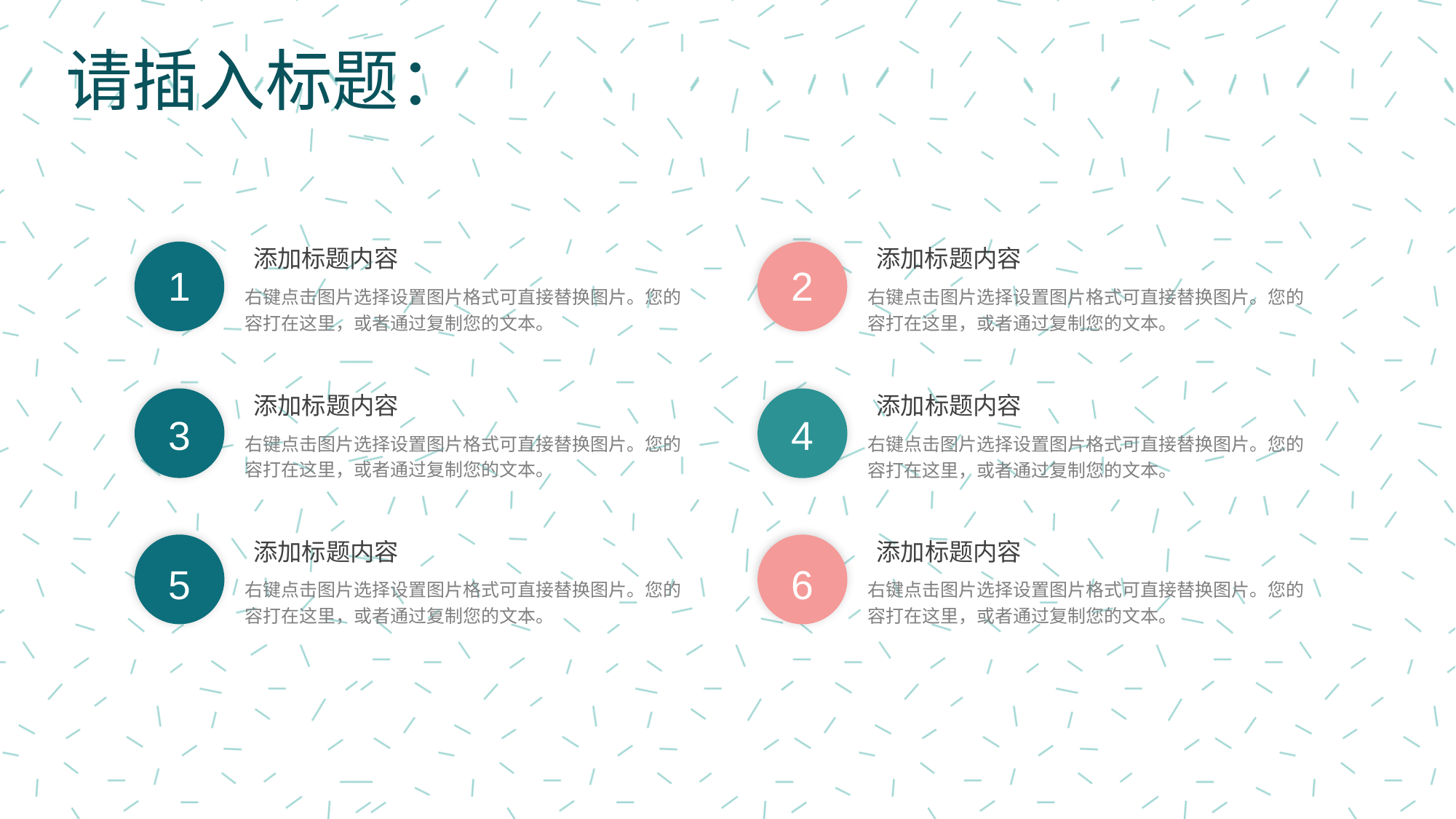

添加标题内容
右键点击图片选择设置图片格式可直接替换图片。您的容打在这里，或者通过复制您的文本。

1
添加标题内容
右键点击图片选择设置图片格式可直接替换图片。您的容打在这里，或者通过复制您的文本。

2
添加标题内容
右键点击图片选择设置图片格式可直接替换图片。您的容打在这里，或者通过复制您的文本。

3
添加标题内容
右键点击图片选择设置图片格式可直接替换图片。您的容打在这里，或者通过复制您的文本。

4
添加标题内容
右键点击图片选择设置图片格式可直接替换图片。您的容打在这里，或者通过复制您的文本。

5
添加标题内容
右键点击图片选择设置图片格式可直接替换图片。您的容打在这里，或者通过复制您的文本。

6